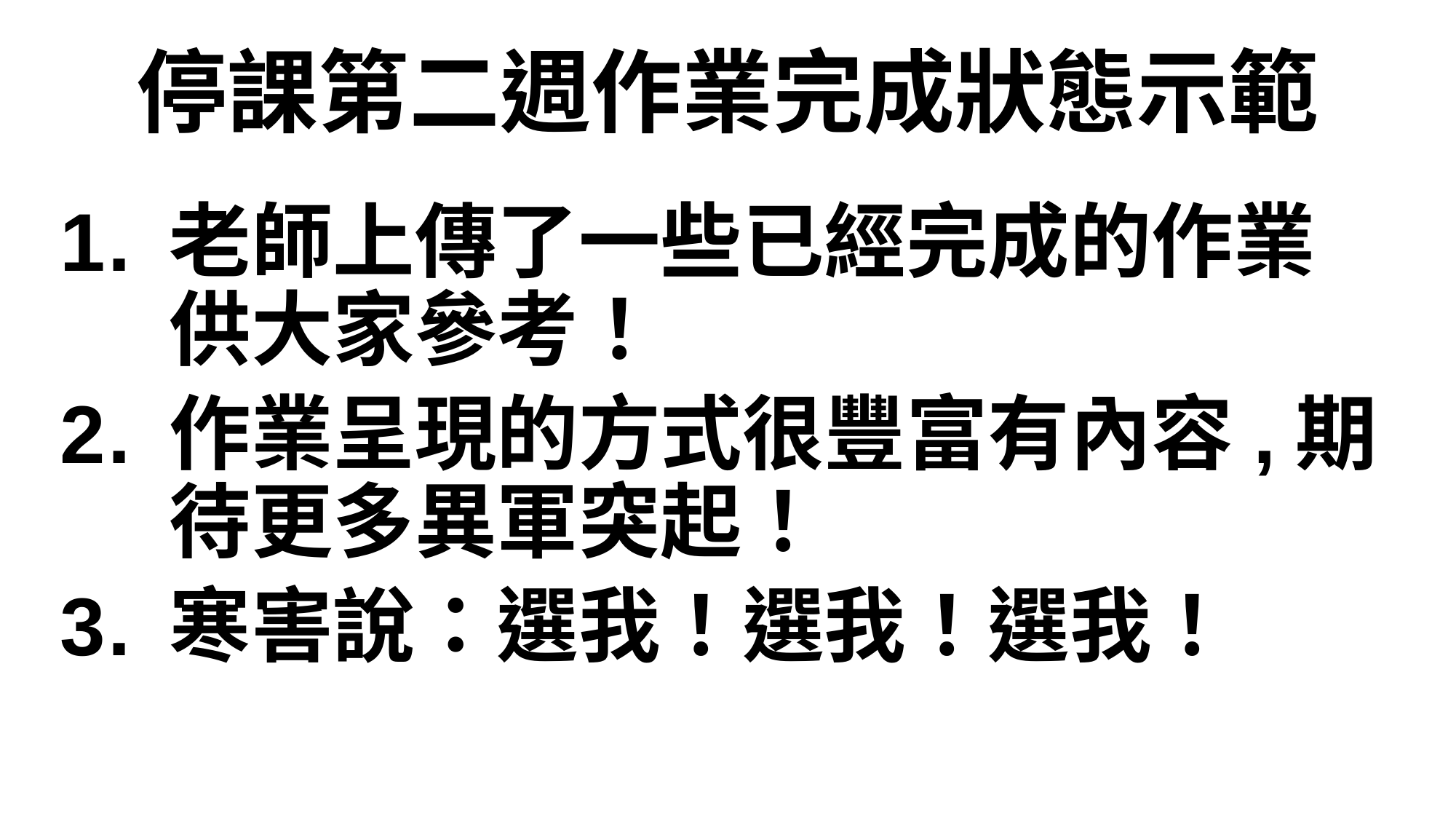

# 停課第二週作業完成狀態示範
老師上傳了一些已經完成的作業供大家參考！
作業呈現的方式很豐富有內容,期待更多異軍突起！
寒害說：選我！選我！選我！